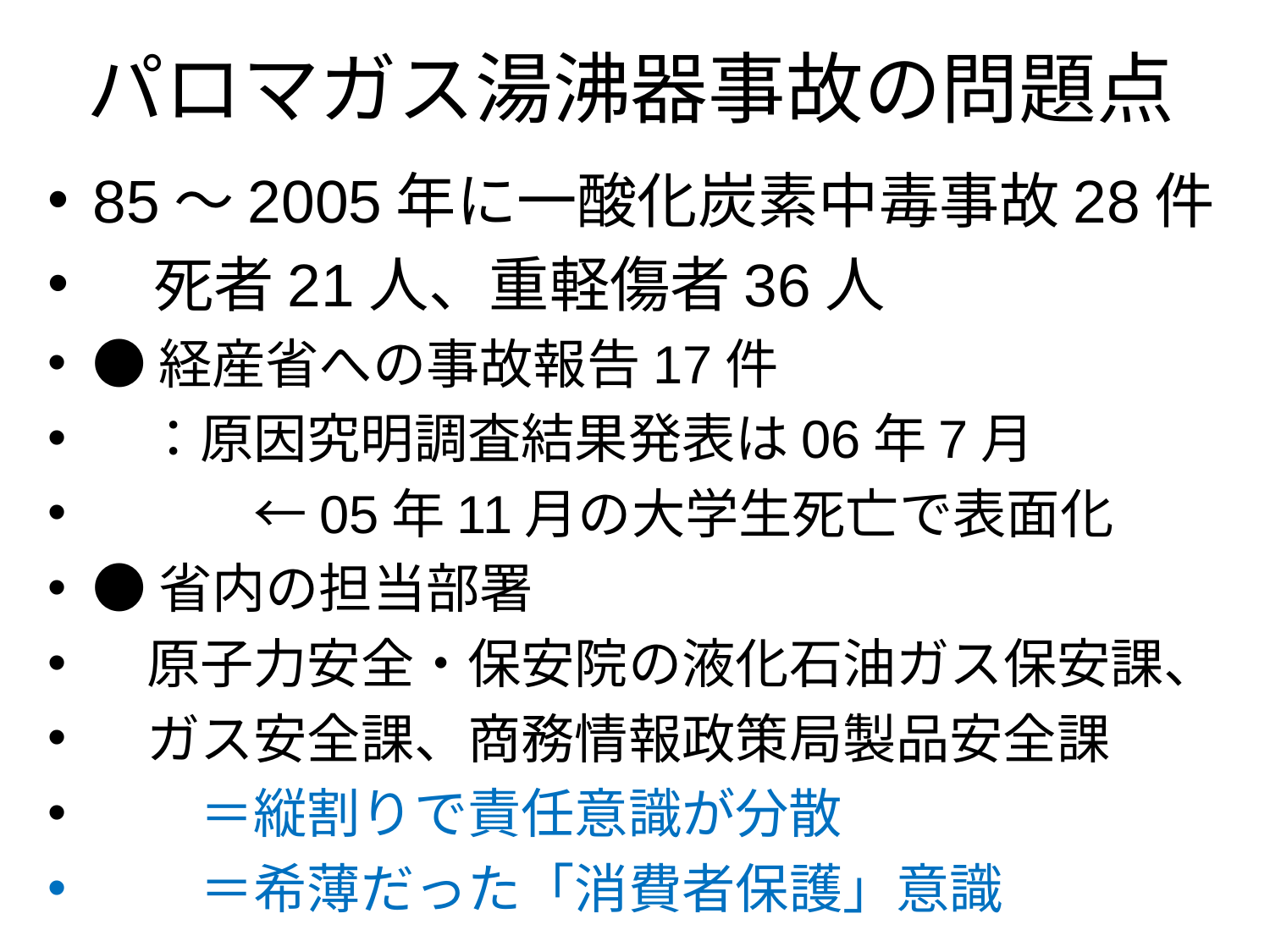

# パロマガス湯沸器事故の問題点
85～2005年に一酸化炭素中毒事故28件
　死者21人、重軽傷者36人
●経産省への事故報告17件
　：原因究明調査結果発表は06年7月
　　　←05年11月の大学生死亡で表面化
●省内の担当部署
　原子力安全・保安院の液化石油ガス保安課、
　ガス安全課、商務情報政策局製品安全課
　　＝縦割りで責任意識が分散
　　＝希薄だった「消費者保護」意識